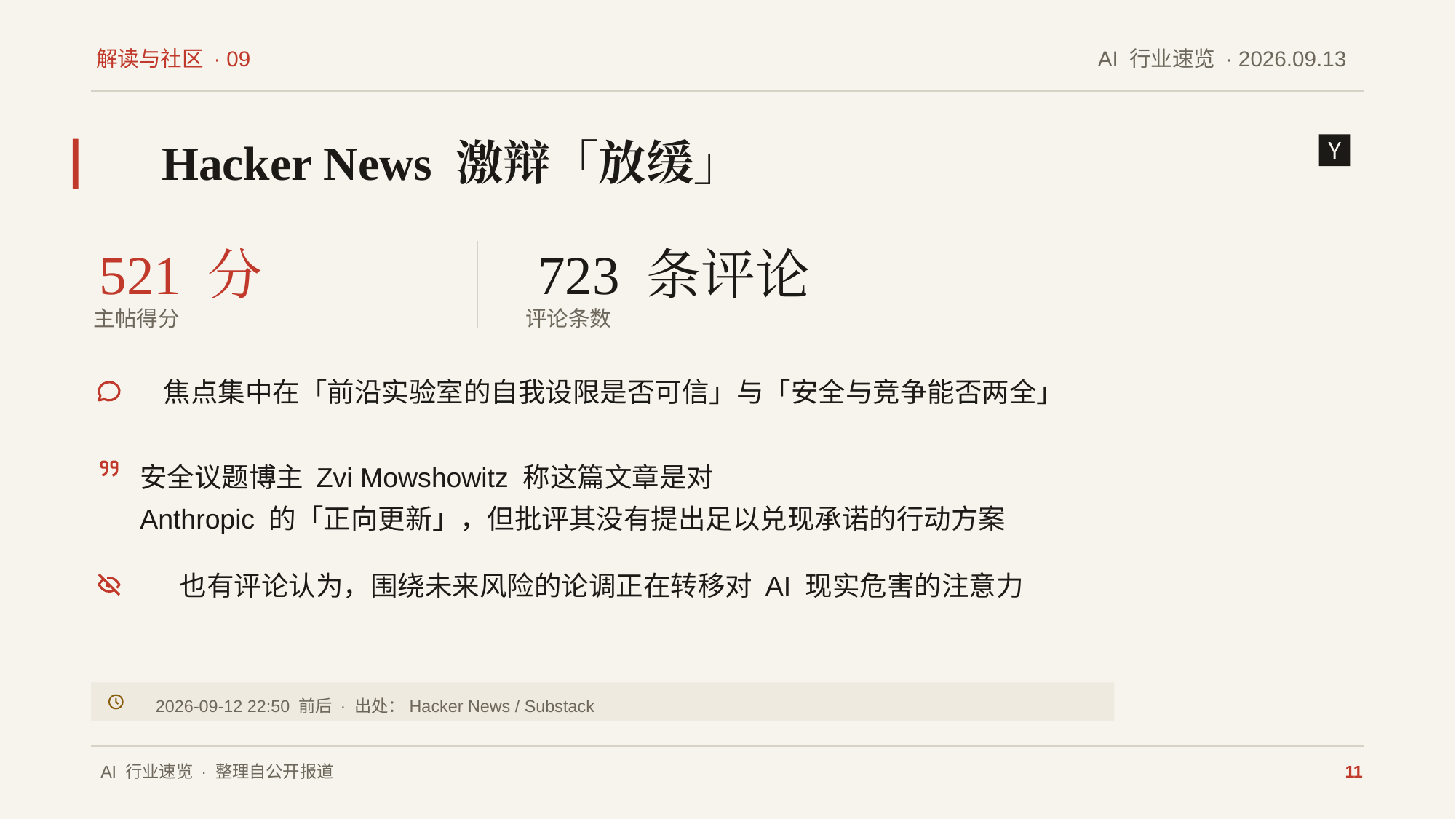

解读与社区 · 09
AI 行业速览 · 2026.09.13

Hacker News 激辩「放缓」

521 分
723 条评论

主帖得分
评论条数
焦点集中在「前沿实验室的自我设限是否可信」与「安全与竞争能否两全」

安全议题博主 Zvi Mowshowitz 称这篇文章是对
Anthropic 的「正向更新」，但批评其没有提出足以兑现承诺的行动方案

也有评论认为，围绕未来风险的论调正在转移对 AI 现实危害的注意力

2026-09-12 22:50 前后 · 出处：Hacker News / Substack

AI 行业速览 · 整理自公开报道
11